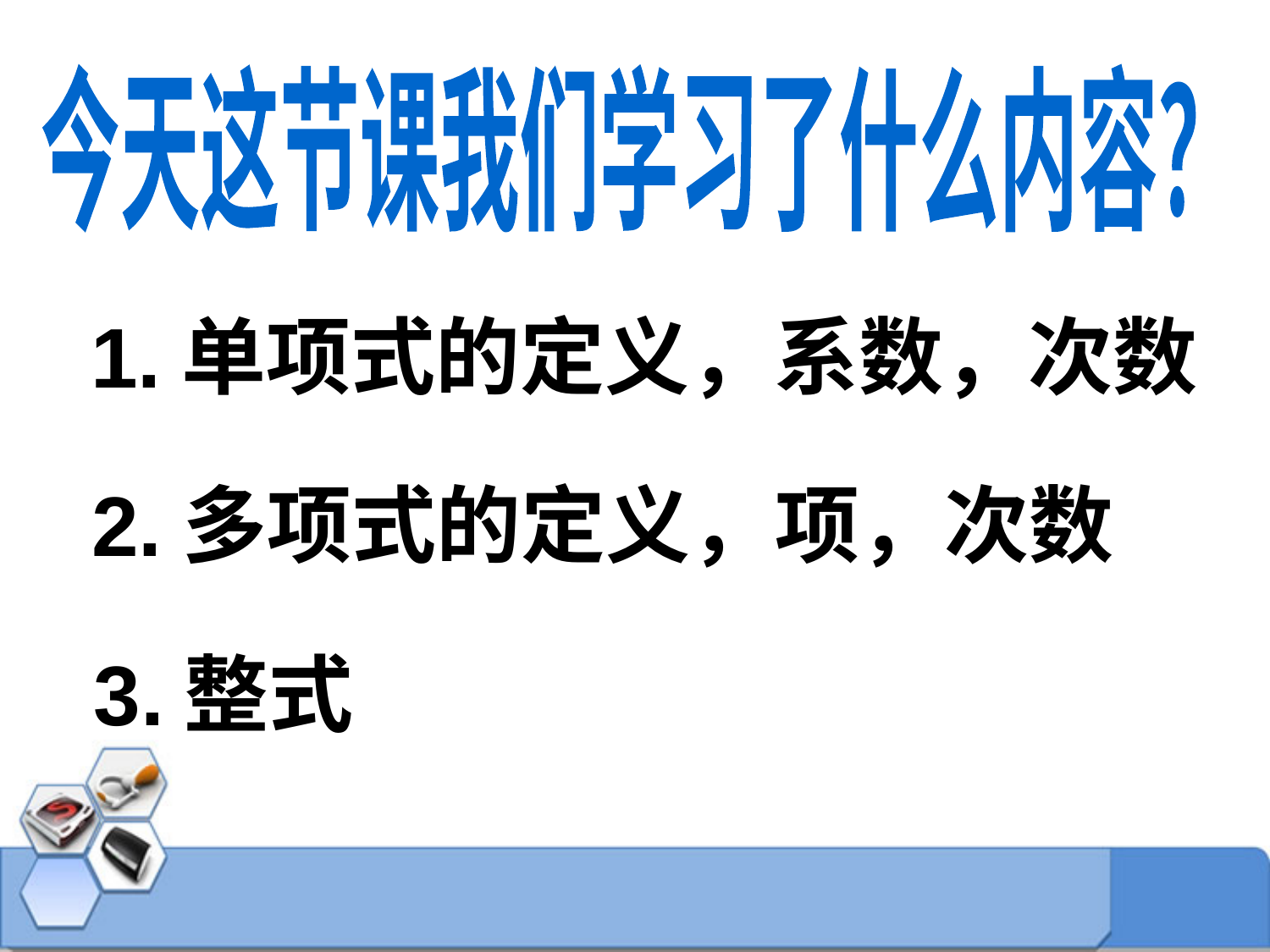

今天这节课我们学习了什么内容？
1.单项式的定义，系数，次数
2.多项式的定义，项，次数
3.整式